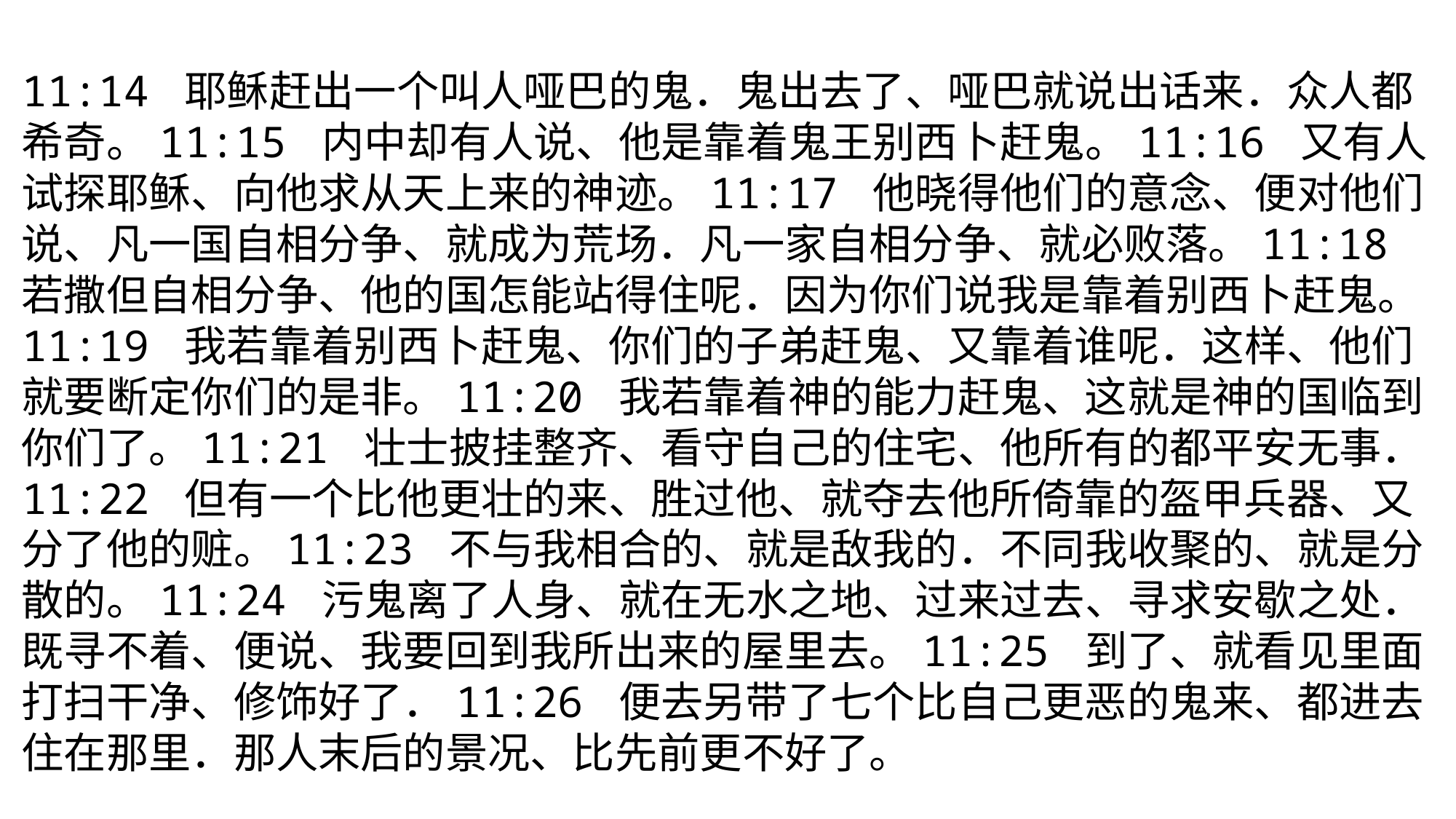

#
11:14 耶稣赶出一个叫人哑巴的鬼．鬼出去了、哑巴就说出话来．众人都希奇。11:15 内中却有人说、他是靠着鬼王别西卜赶鬼。11:16 又有人试探耶稣、向他求从天上来的神迹。11:17 他晓得他们的意念、便对他们说、凡一国自相分争、就成为荒场．凡一家自相分争、就必败落。11:18 若撒但自相分争、他的国怎能站得住呢．因为你们说我是靠着别西卜赶鬼。11:19 我若靠着别西卜赶鬼、你们的子弟赶鬼、又靠着谁呢．这样、他们就要断定你们的是非。11:20 我若靠着神的能力赶鬼、这就是神的国临到你们了。11:21 壮士披挂整齐、看守自己的住宅、他所有的都平安无事．11:22 但有一个比他更壮的来、胜过他、就夺去他所倚靠的盔甲兵器、又分了他的赃。11:23 不与我相合的、就是敌我的．不同我收聚的、就是分散的。11:24 污鬼离了人身、就在无水之地、过来过去、寻求安歇之处．既寻不着、便说、我要回到我所出来的屋里去。11:25 到了、就看见里面打扫干净、修饰好了．11:26 便去另带了七个比自己更恶的鬼来、都进去住在那里．那人末后的景况、比先前更不好了。